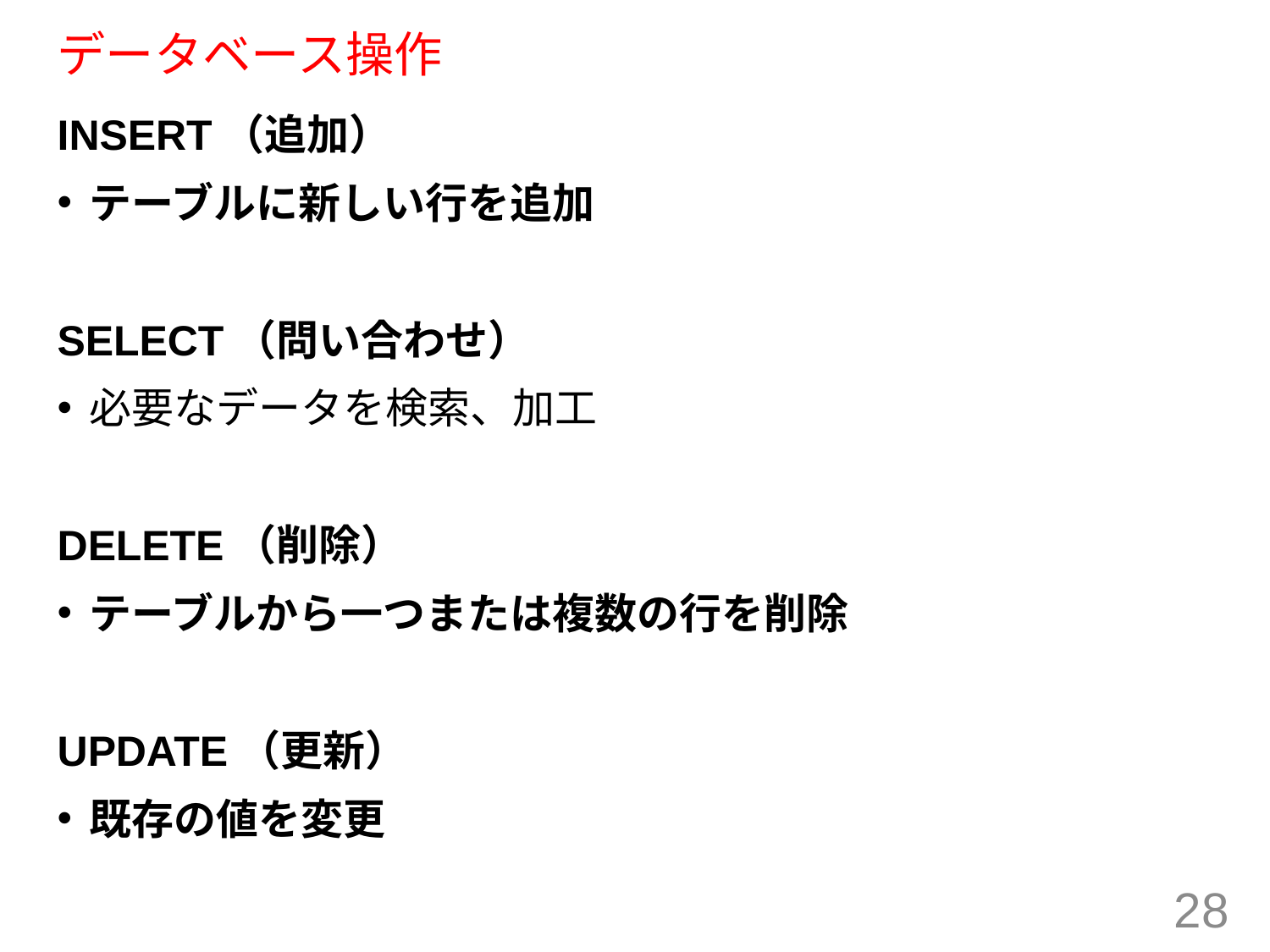

# データベース操作
INSERT（追加）
テーブルに新しい行を追加

SELECT（問い合わせ）
必要なデータを検索、加工

DELETE（削除）
テーブルから一つまたは複数の行を削除

UPDATE（更新）
既存の値を変更

28